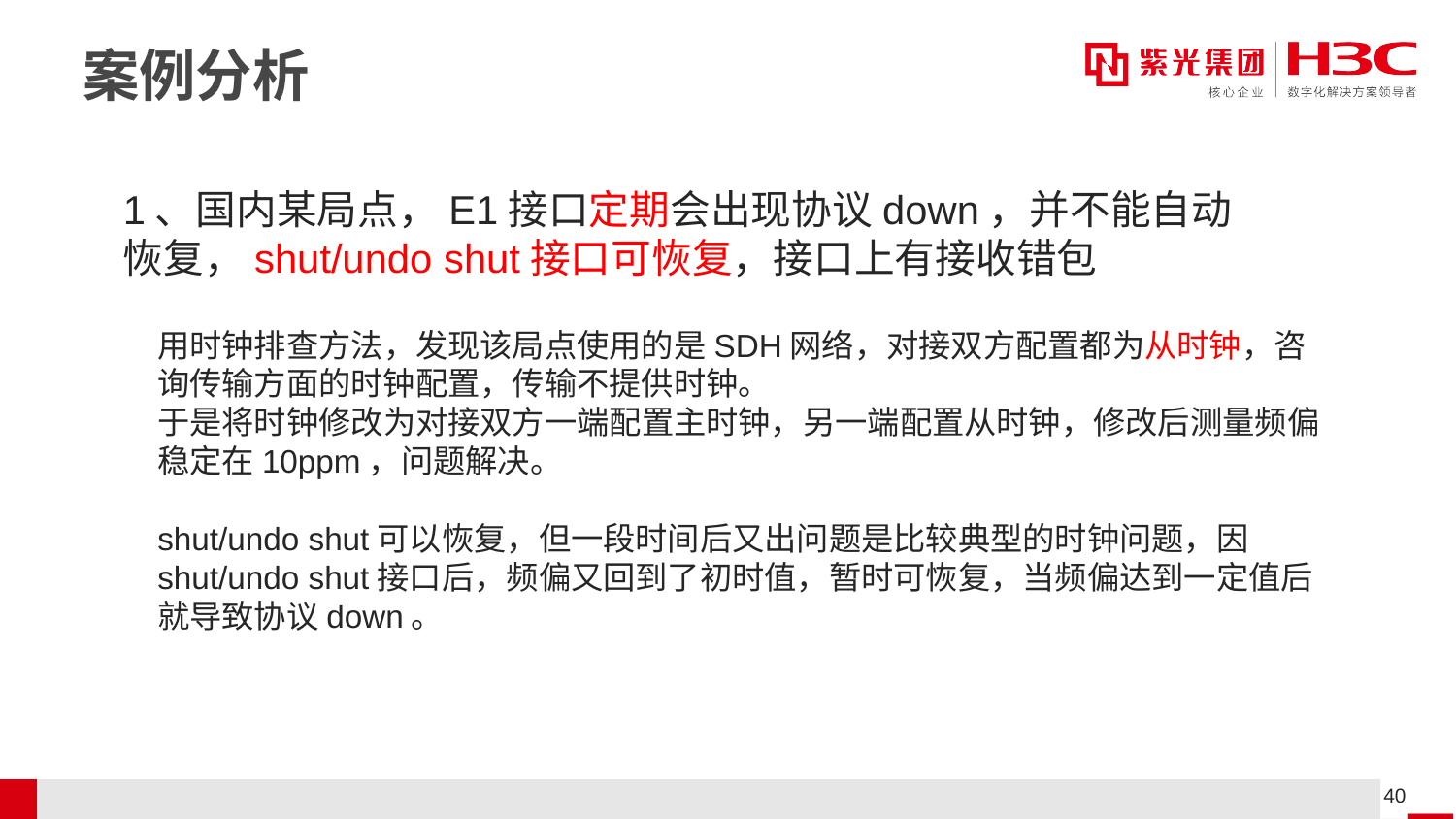

# 案例分析
1、国内某局点，E1接口定期会出现协议down，并不能自动恢复，shut/undo shut接口可恢复，接口上有接收错包
用时钟排查方法，发现该局点使用的是SDH网络，对接双方配置都为从时钟，咨询传输方面的时钟配置，传输不提供时钟。
于是将时钟修改为对接双方一端配置主时钟，另一端配置从时钟，修改后测量频偏稳定在10ppm，问题解决。

shut/undo shut可以恢复，但一段时间后又出问题是比较典型的时钟问题，因shut/undo shut接口后，频偏又回到了初时值，暂时可恢复，当频偏达到一定值后就导致协议down。